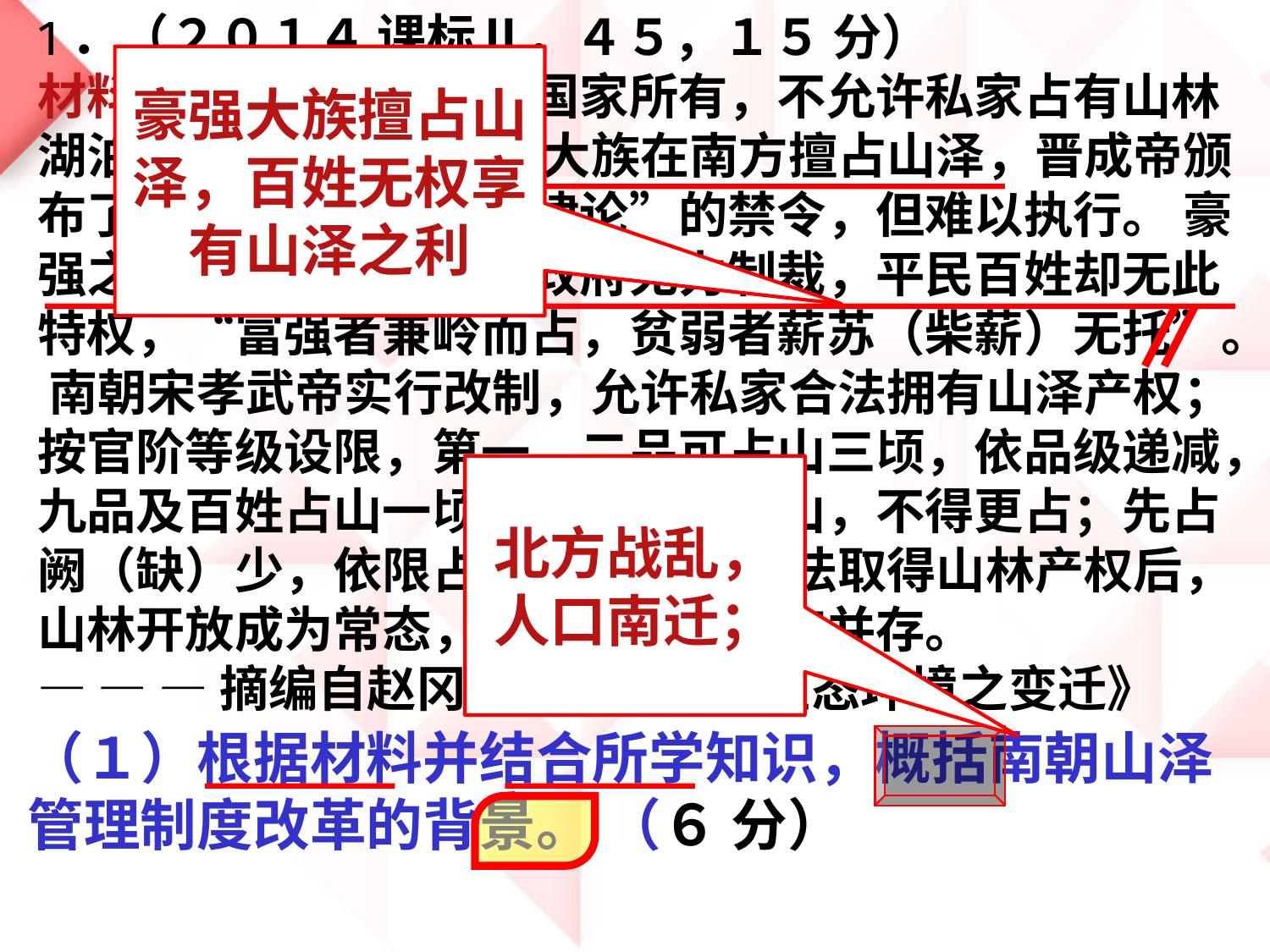

1．（２０１４ 课标Ⅱ，４５，１５ 分）
材料　秦汉时期山林属国家所有，不允许私家占有山林湖泊。 东晋以后，巨室大族在南方擅占山泽，晋成帝颁布了“占山护泽，强盗律论”的禁令，但难以执行。 豪强之家违法占山封水，政府无力制裁，平民百姓却无此特权，“富强者兼岭而占，贫弱者薪苏（柴薪）无托”。 南朝宋孝武帝实行改制，允许私家合法拥有山泽产权；按官阶等级设限，第一、二品可占山三顷，依品级递减，九品及百姓占山一顷；“若先已占山，不得更占；先占阙（缺）少，依限占足”。 私人合法取得山林产权后，山林开放成为常态，产权国有与私有并存。
— — —摘编自赵冈《中国历史上生态环境之变迁》
豪强大族擅占山泽，百姓无权享有山泽之利

北方战乱，人口南迁；
（１）根据材料并结合所学知识，概括南朝山泽管理制度改革的背景。 （６ 分）